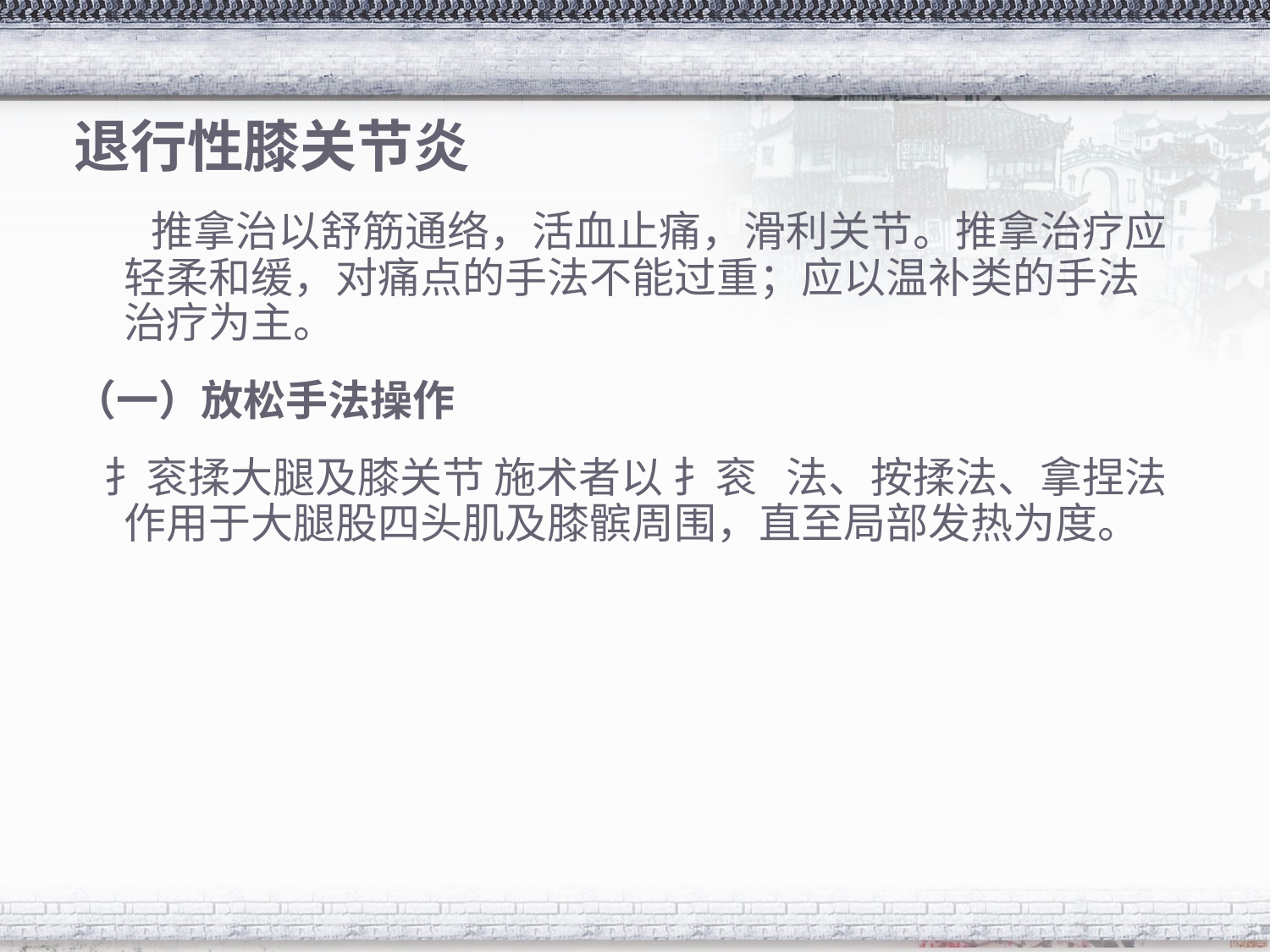

# 退行性膝关节炎
       推拿治以舒筋通络，活血止痛，滑利关节。推拿治疗应轻柔和缓，对痛点的手法不能过重；应以温补类的手法治疗为主。
（一）放松手法操作
  扌衮揉大腿及膝关节 施术者以 扌衮   法、按揉法、拿捏法作用于大腿股四头肌及膝髌周围，直至局部发热为度。